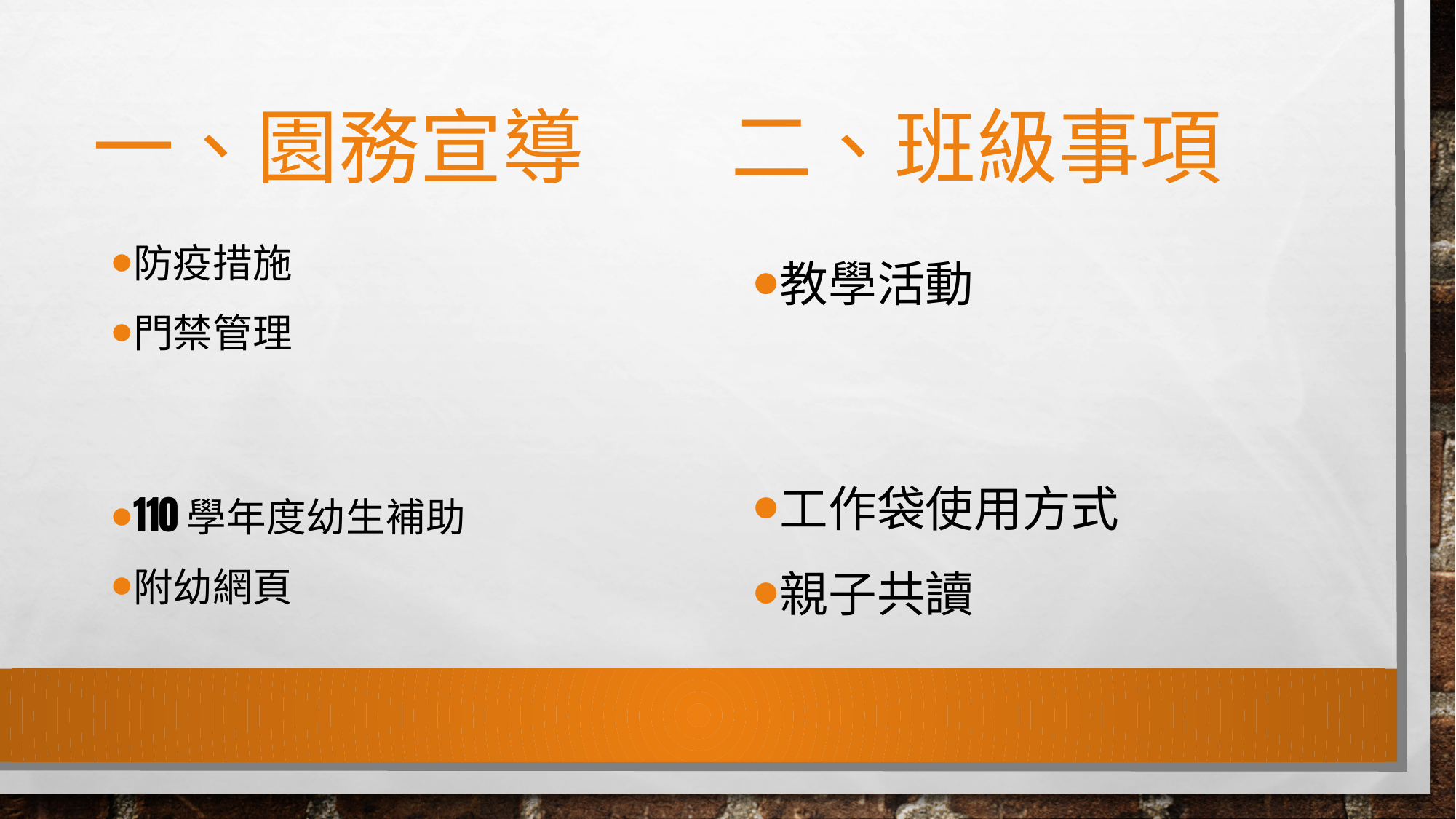

# 一、園務宣導        二、班級事項
防疫措施
門禁管理
110學年度幼生補助
附幼網頁
教學活動
工作袋使用方式
親子共讀